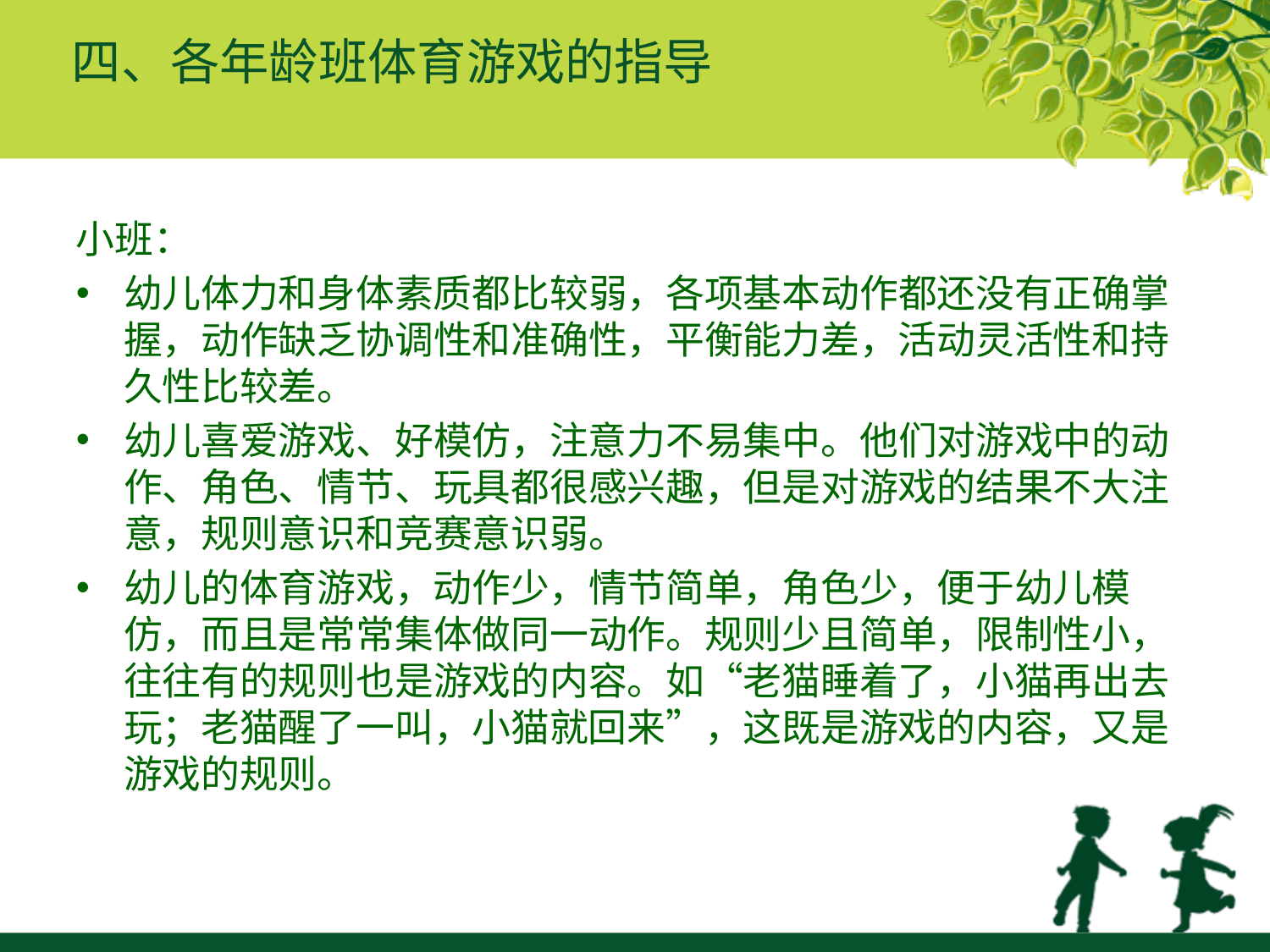

# 四、各年龄班体育游戏的指导
小班：
幼儿体力和身体素质都比较弱，各项基本动作都还没有正确掌握，动作缺乏协调性和准确性，平衡能力差，活动灵活性和持久性比较差。
幼儿喜爱游戏、好模仿，注意力不易集中。他们对游戏中的动作、角色、情节、玩具都很感兴趣，但是对游戏的结果不大注意，规则意识和竞赛意识弱。
幼儿的体育游戏，动作少，情节简单，角色少，便于幼儿模仿，而且是常常集体做同一动作。规则少且简单，限制性小，往往有的规则也是游戏的内容。如“老猫睡着了，小猫再出去玩；老猫醒了一叫，小猫就回来”，这既是游戏的内容，又是游戏的规则。